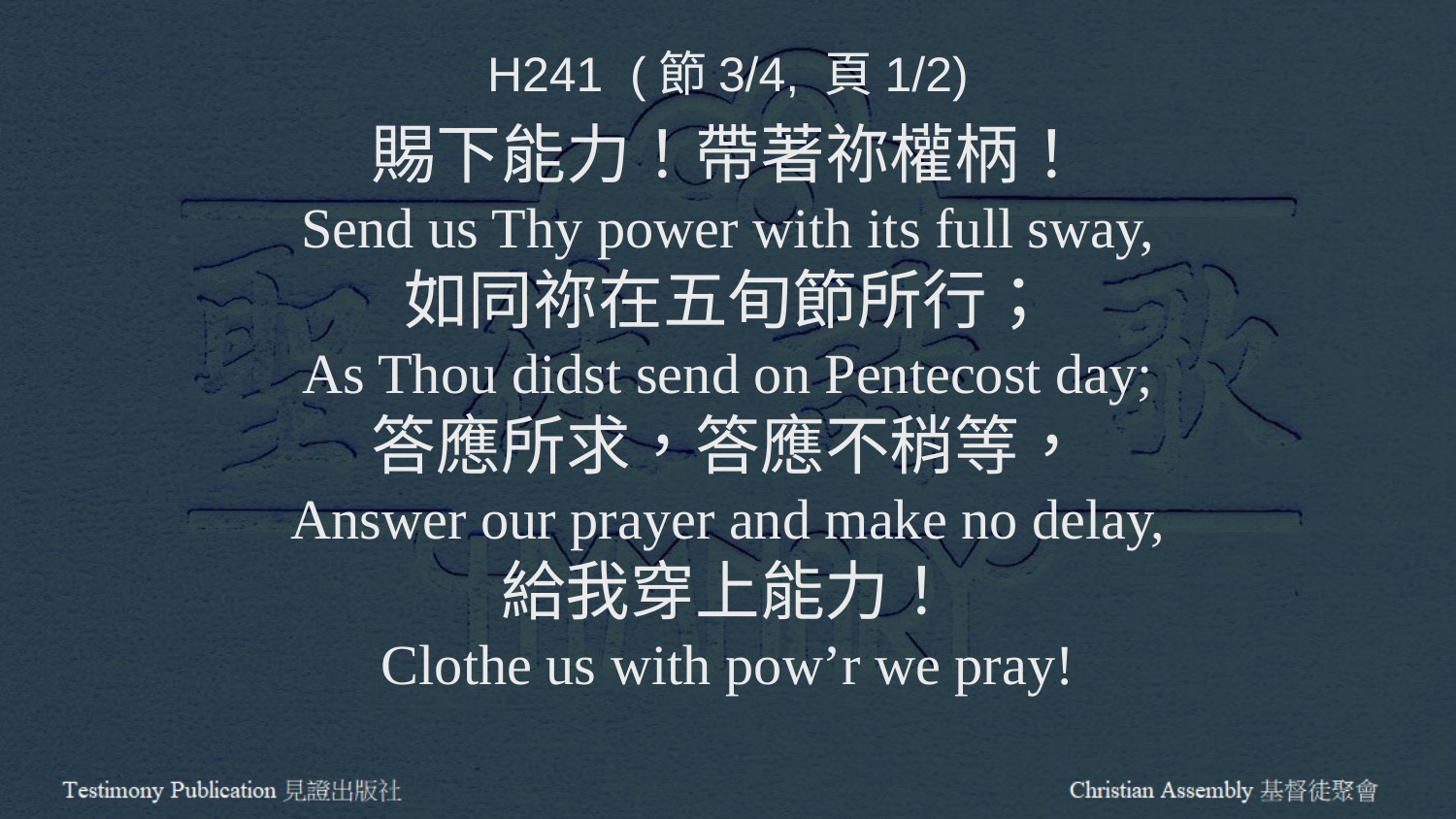

H241  (節3/4, 頁1/2)
賜下能力！帶著祢權柄！
Send us Thy power with its full sway,
如同祢在五旬節所行；
As Thou didst send on Pentecost day;
答應所求，答應不稍等，
Answer our prayer and make no delay,
給我穿上能力！
Clothe us with pow’r we pray!